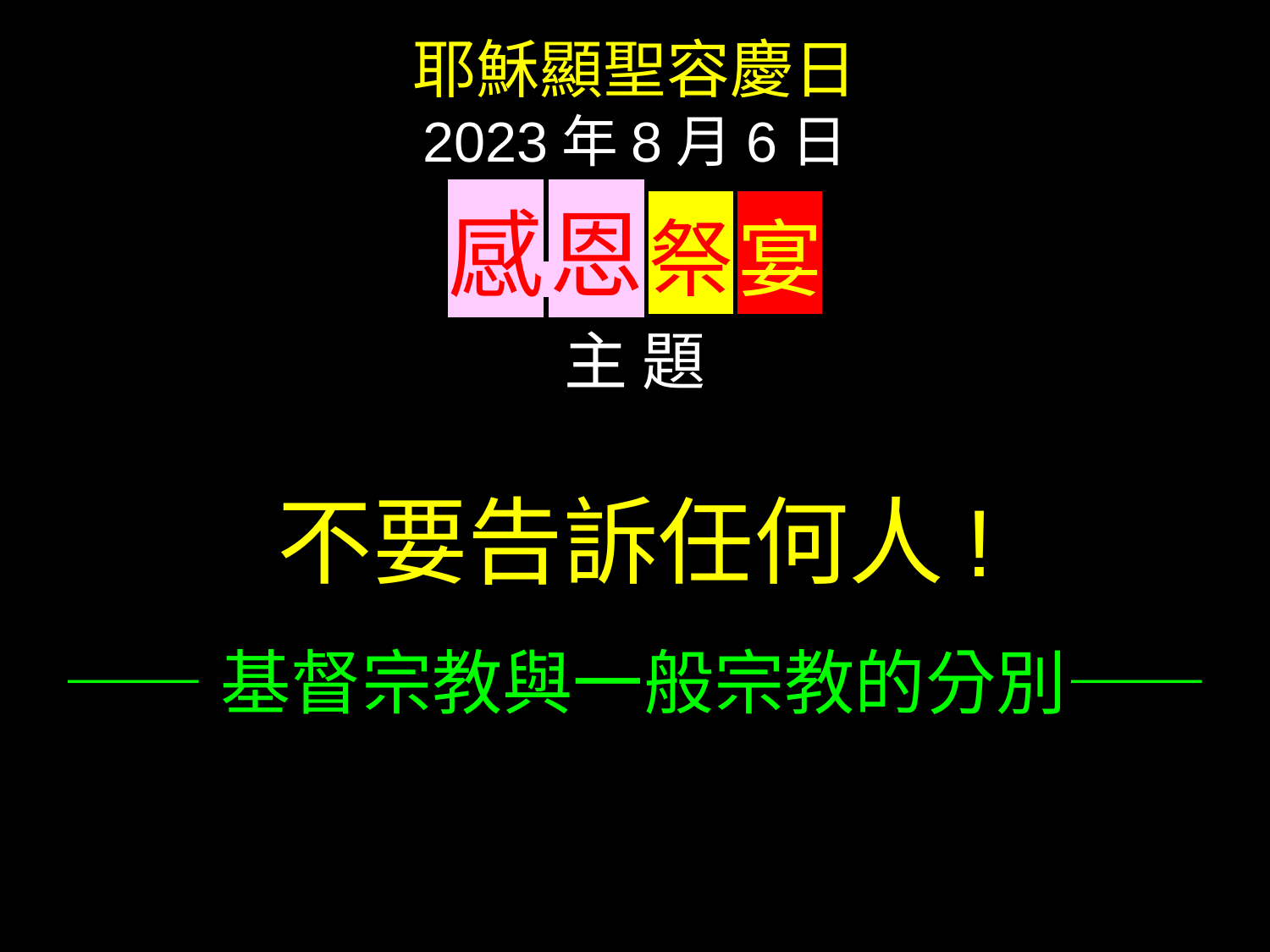

耶穌顯聖容慶日
2023年8月6日
感 恩 祭 宴

主 題

不要告訴任何人!
——基督宗教與一般宗教的分別——